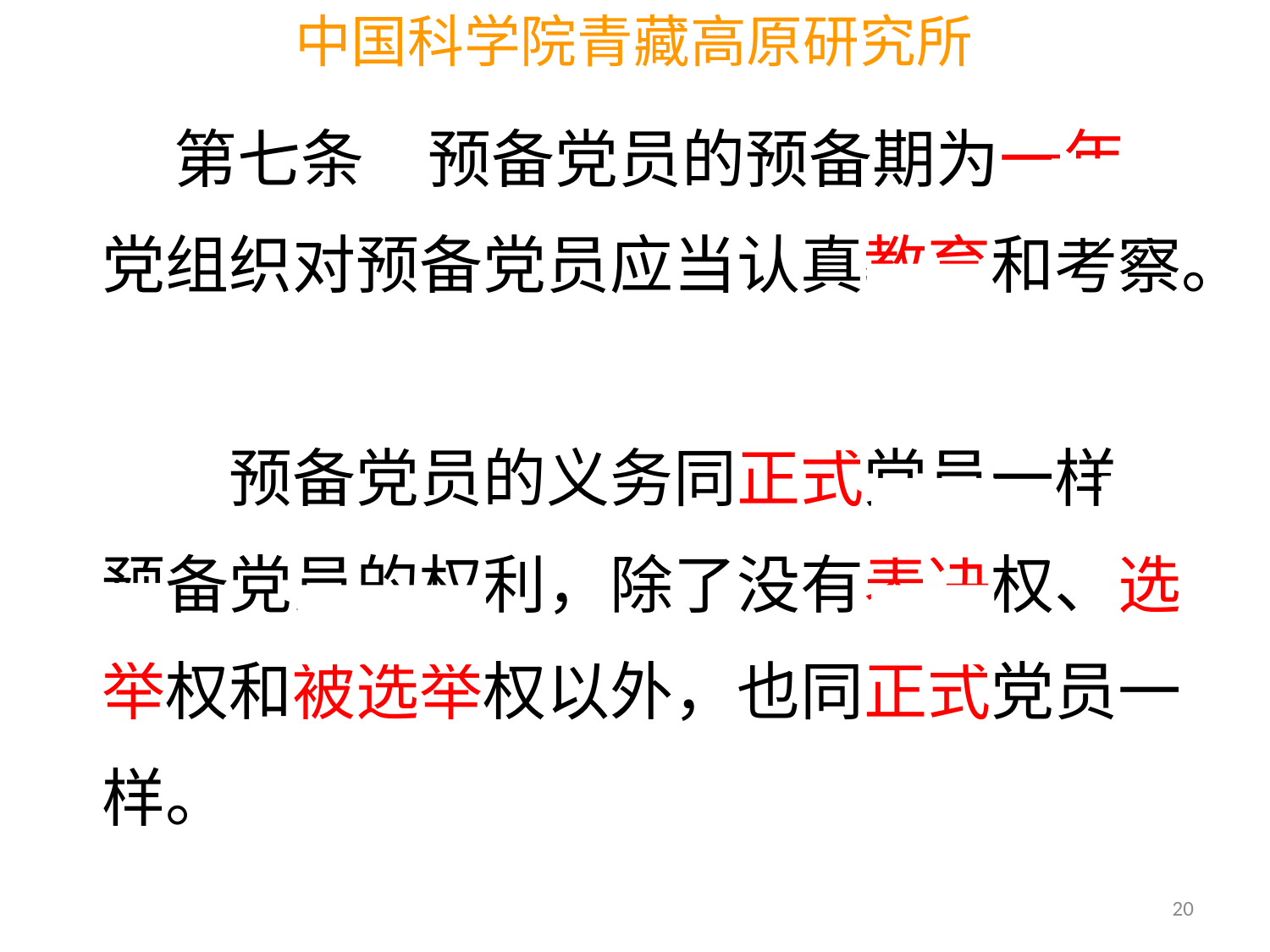

# 第七条　预备党员的预备期为一年。党组织对预备党员应当认真教育和考察。 　　预备党员的义务同正式党员一样。预备党员的权利，除了没有表决权、选举权和被选举权以外，也同正式党员一样。

20